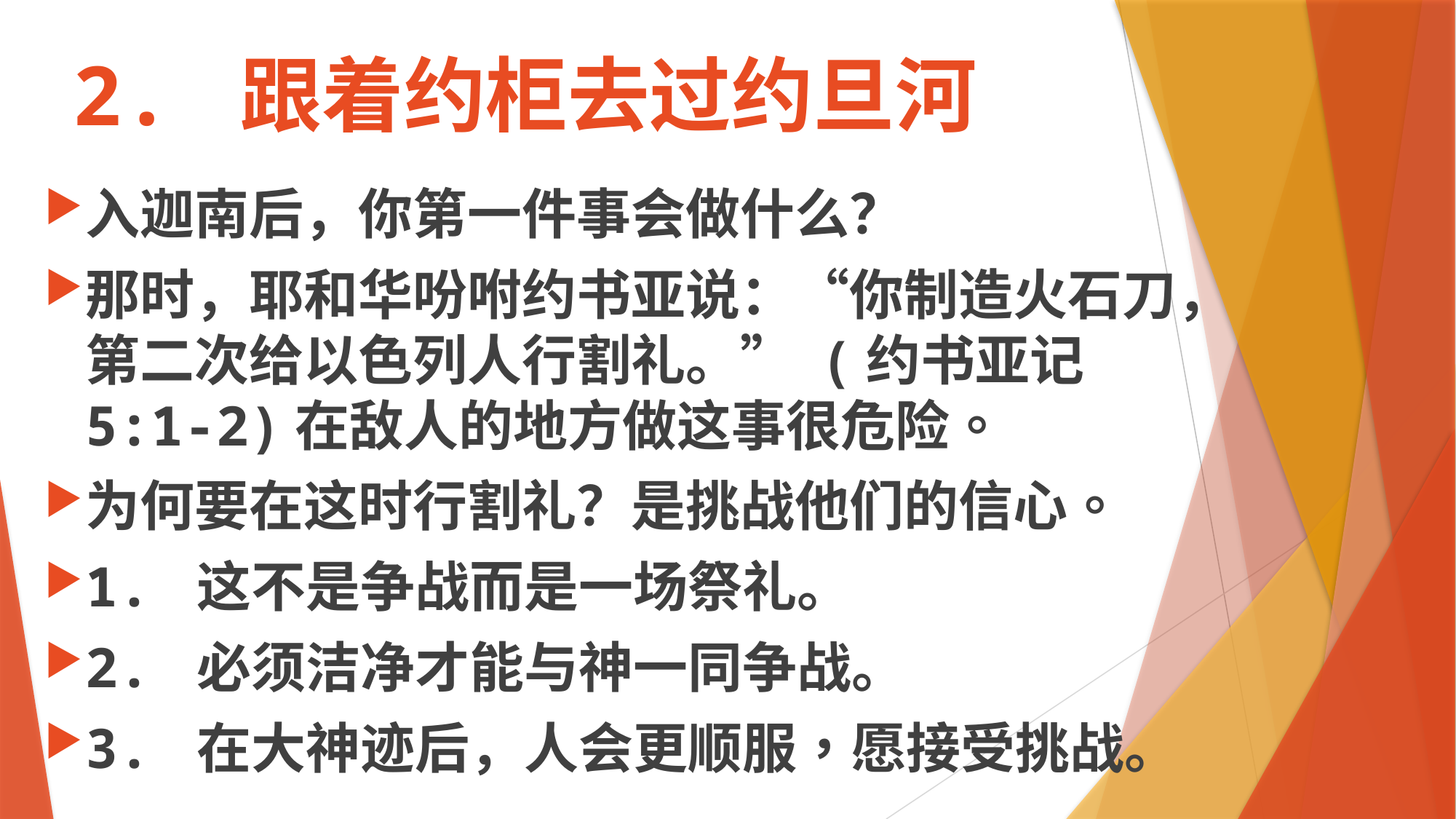

# 2. 跟着约柜去过约旦河
入迦南后，你第一件事会做什么？
那时，耶和华吩咐约书亚说：“你制造火石刀，第二次给以色列人行割礼。” (约书亚记 5:1-2)在敌人的地方做这事很危险。
为何要在这时行割礼？是挑战他们的信心。
1. 这不是争战而是一场祭礼。
2. 必须洁净才能与神一同争战。
3. 在大神迹后，人会更顺服，愿接受挑战。